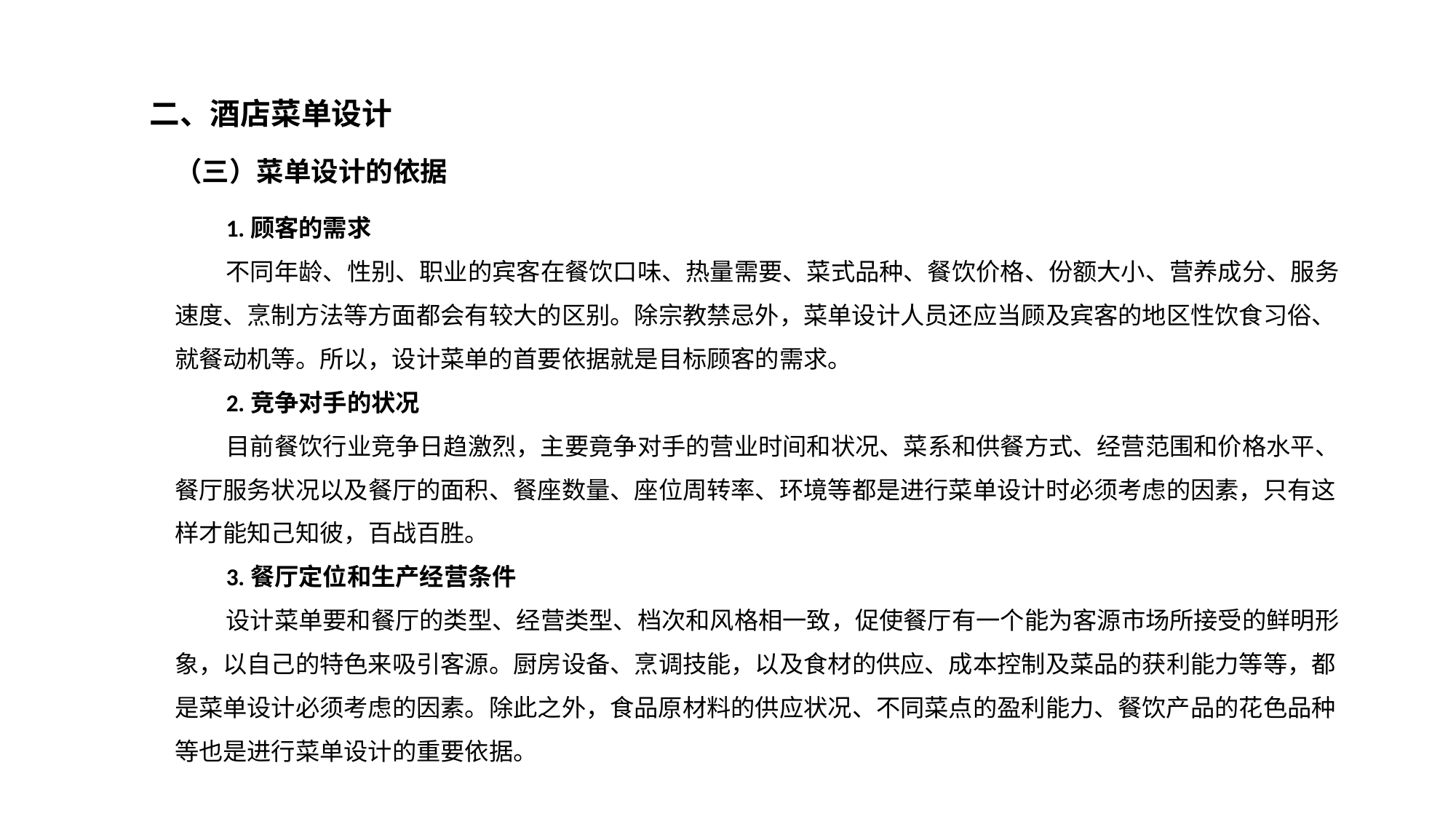

第三节    酒店餐饮部运营管理
二、酒店菜单设计
（三）菜单设计的依据
1.顾客的需求
不同年龄、性别、职业的宾客在餐饮口味、热量需要、菜式品种、餐饮价格、份额大小、营养成分、服务速度、烹制方法等方面都会有较大的区别。除宗教禁忌外，菜单设计人员还应当顾及宾客的地区性饮食习俗、就餐动机等。所以，设计菜单的首要依据就是目标顾客的需求。
2.竞争对手的状况
目前餐饮行业竞争日趋激烈，主要竟争对手的营业时间和状况、菜系和供餐方式、经营范围和价格水平、餐厅服务状况以及餐厅的面积、餐座数量、座位周转率、环境等都是进行菜单设计时必须考虑的因素，只有这样才能知己知彼，百战百胜。
3.餐厅定位和生产经营条件
设计菜单要和餐厅的类型、经营类型、档次和风格相一致，促使餐厅有一个能为客源市场所接受的鲜明形象，以自己的特色来吸引客源。厨房设备、烹调技能，以及食材的供应、成本控制及菜品的获利能力等等，都是菜单设计必须考虑的因素。除此之外，食品原材料的供应状况、不同菜点的盈利能力、餐饮产品的花色品种等也是进行菜单设计的重要依据。